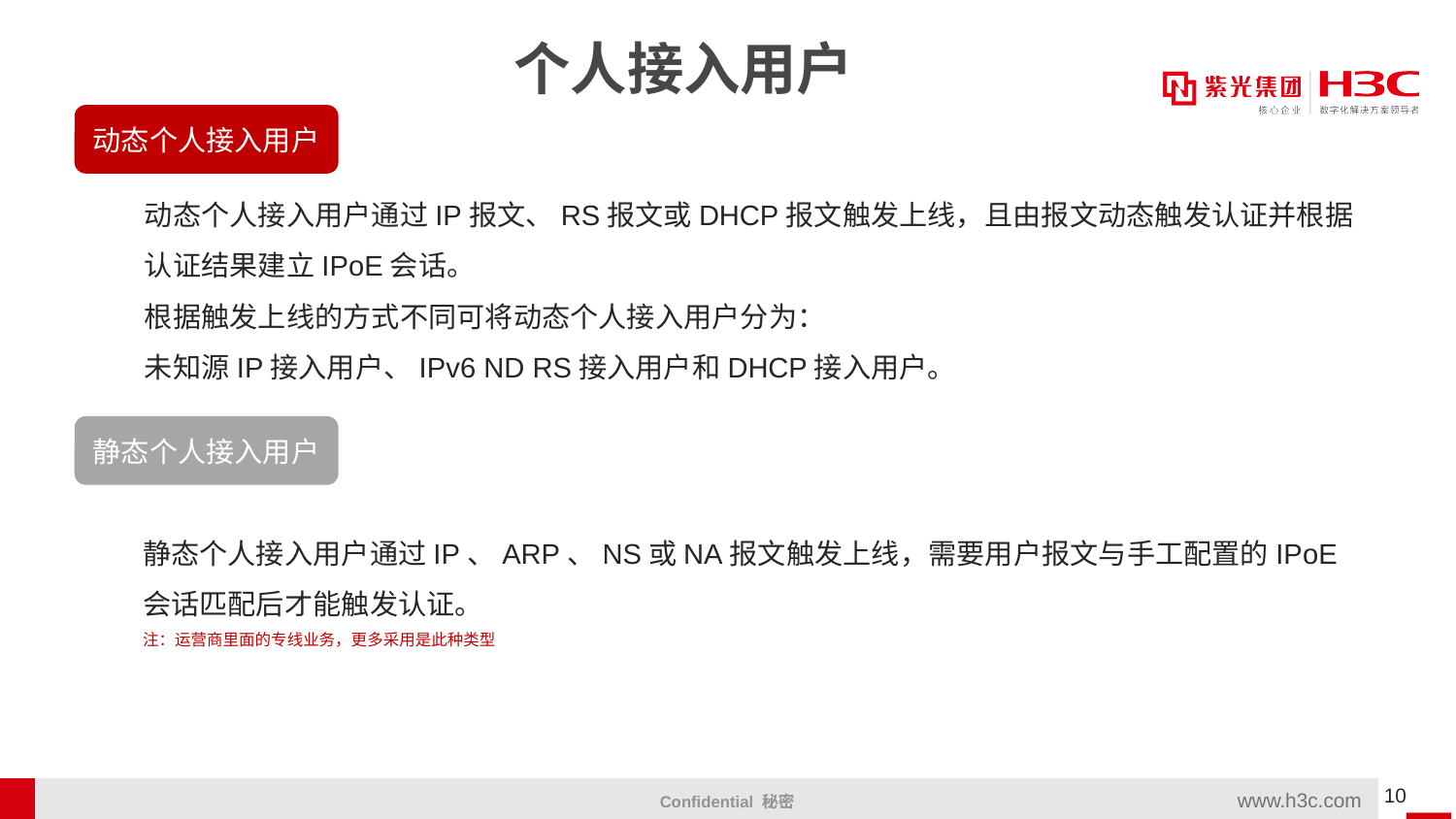

# 个人接入用户
动态个人接入用户
动态个人接入用户通过IP报文、RS报文或DHCP报文触发上线，且由报文动态触发认证并根据认证结果建立IPoE会话。
根据触发上线的方式不同可将动态个人接入用户分为：
未知源IP接入用户、IPv6 ND RS接入用户和DHCP接入用户。
静态个人接入用户
静态个人接入用户通过IP、ARP、NS或NA报文触发上线，需要用户报文与手工配置的IPoE会话匹配后才能触发认证。
注：运营商里面的专线业务，更多采用是此种类型